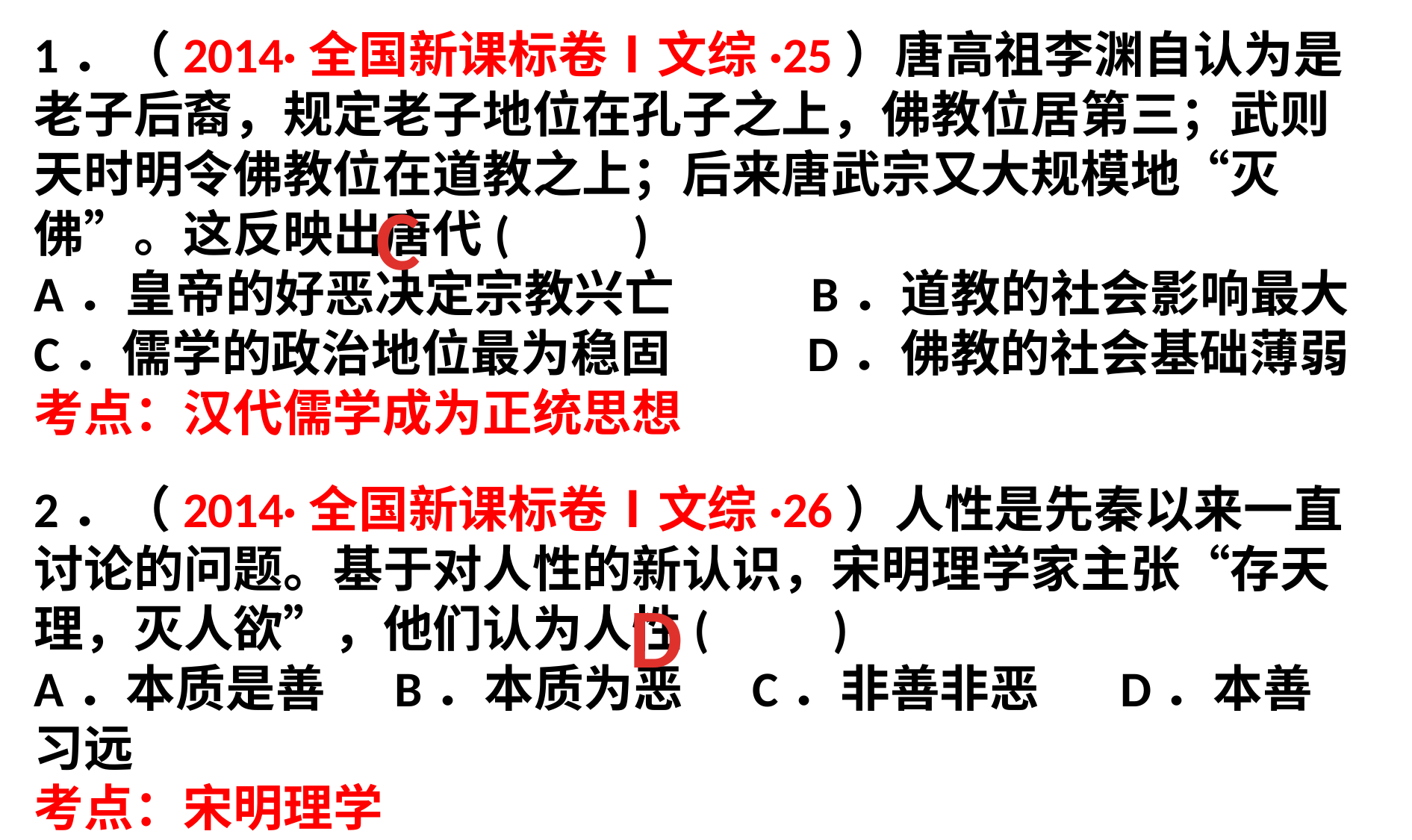

1．（2014·全国新课标卷Ⅰ文综·25）唐高祖李渊自认为是老子后裔，规定老子地位在孔子之上，佛教位居第三；武则天时明令佛教位在道教之上；后来唐武宗又大规模地“灭佛”。这反映出唐代(　　)
A．皇帝的好恶决定宗教兴亡           B．道教的社会影响最大
C．儒学的政治地位最为稳固           D．佛教的社会基础薄弱
考点：汉代儒学成为正统思想

C
2．（2014·全国新课标卷Ⅰ文综·26）人性是先秦以来一直讨论的问题。基于对人性的新认识，宋明理学家主张“存天理，灭人欲”，他们认为人性(　　)
A．本质是善     B．本质为恶     C．非善非恶      D．本善习远
考点：宋明理学
D